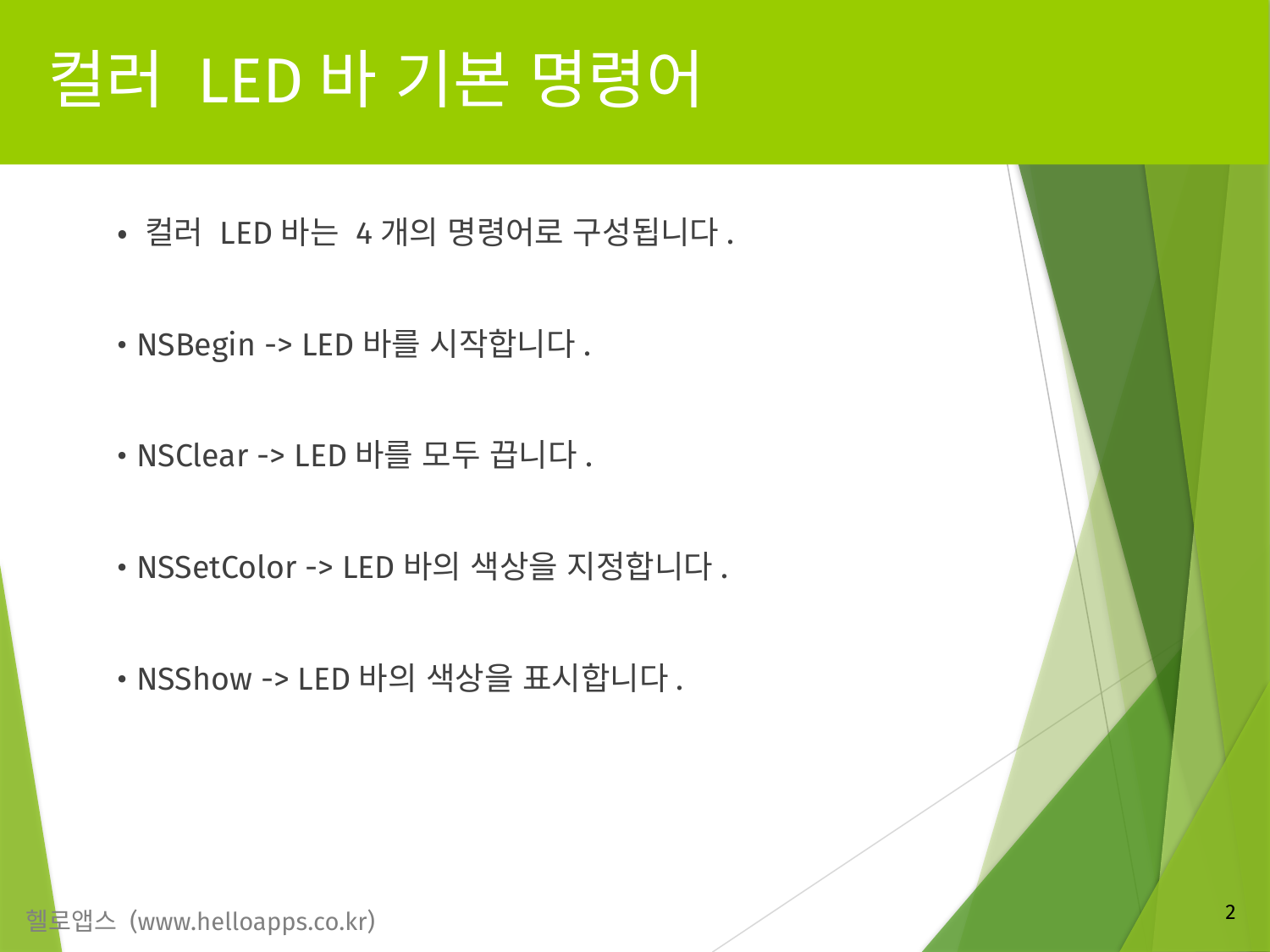

# 컬러 LED바 기본 명령어
• 컬러 LED바는 4개의 명령어로 구성됩니다.

• NSBegin -> LED바를 시작합니다.

• NSClear -> LED바를 모두 끕니다.

• NSSetColor -> LED바의 색상을 지정합니다.

• NSShow -> LED바의 색상을 표시합니다.
2